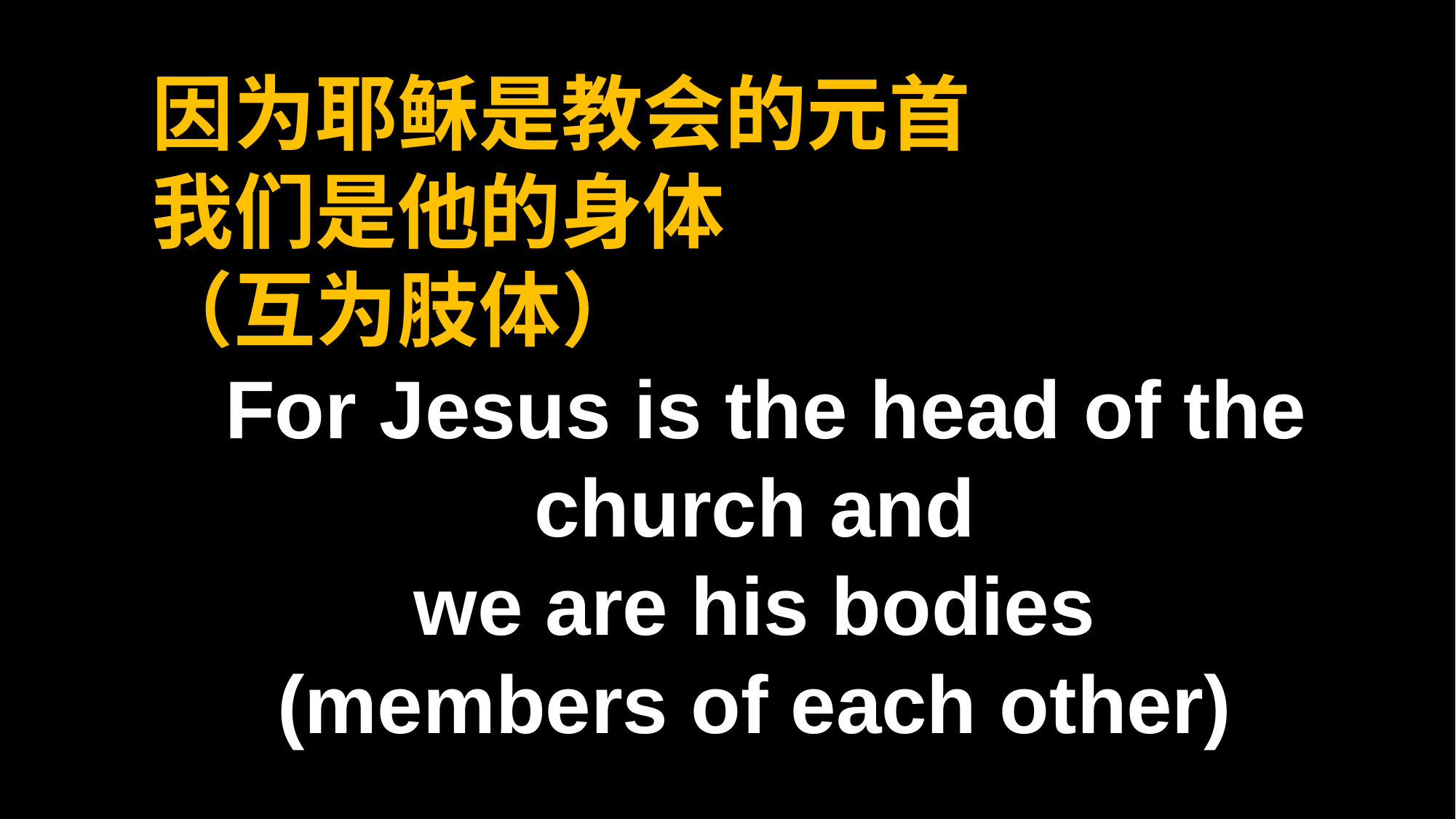

因为耶稣是教会的元首
我们是他的身体
（互为肢体）
 For Jesus is the head of the church and
we are his bodies
(members of each other)